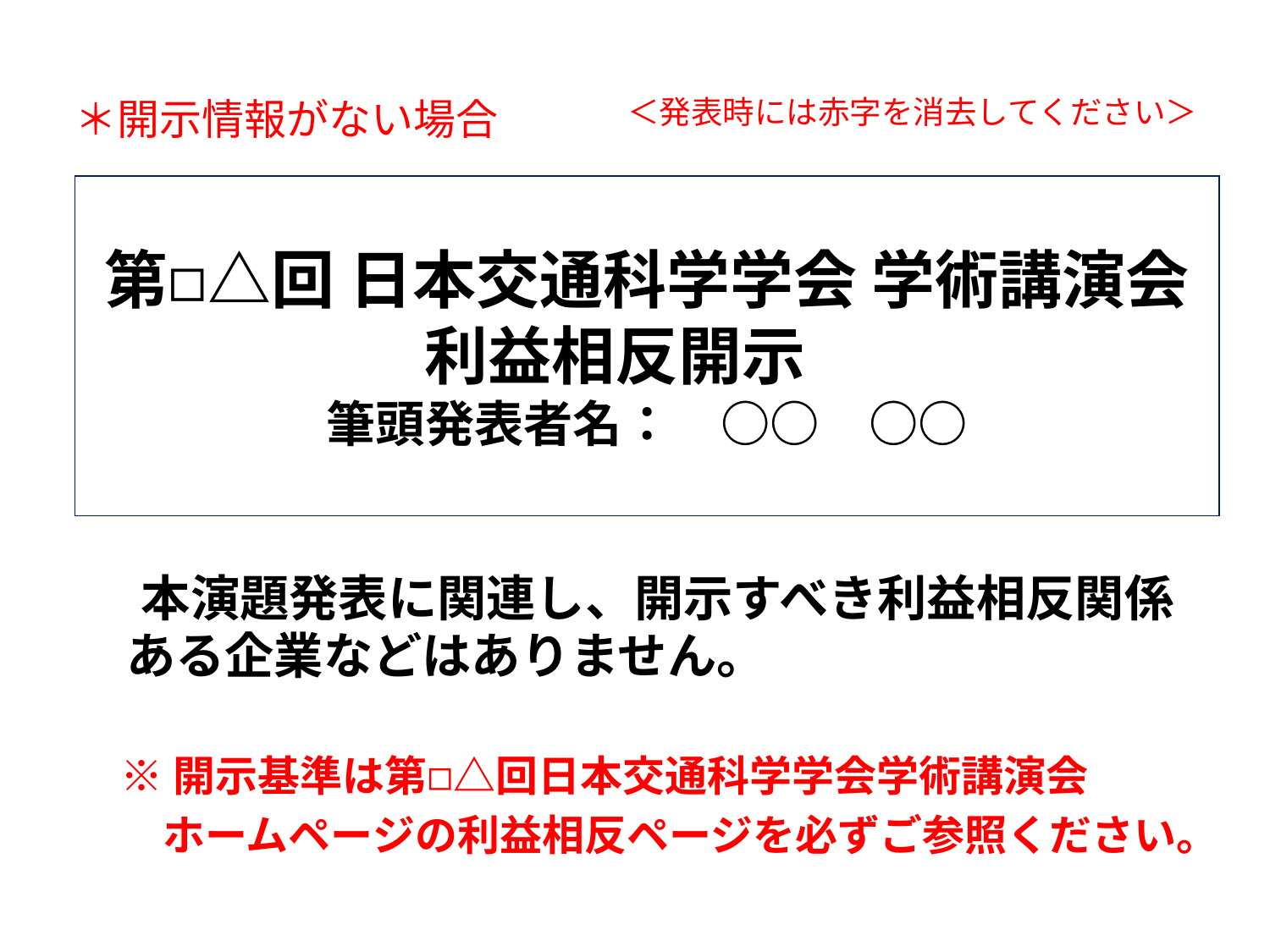

＊開示情報がない場合
＜発表時には赤字を消去してください＞
第◻︎△回 日本交通科学学会 学術講演会
利益相反開示　
筆頭発表者名：　○○　○○

　本演題発表に関連し、開示すべき利益相反関係
  ある企業などはありません。

   ※開示基準は第◻︎△回日本交通科学学会学術講演会
　   ホームページの利益相反ページを必ずご参照ください。